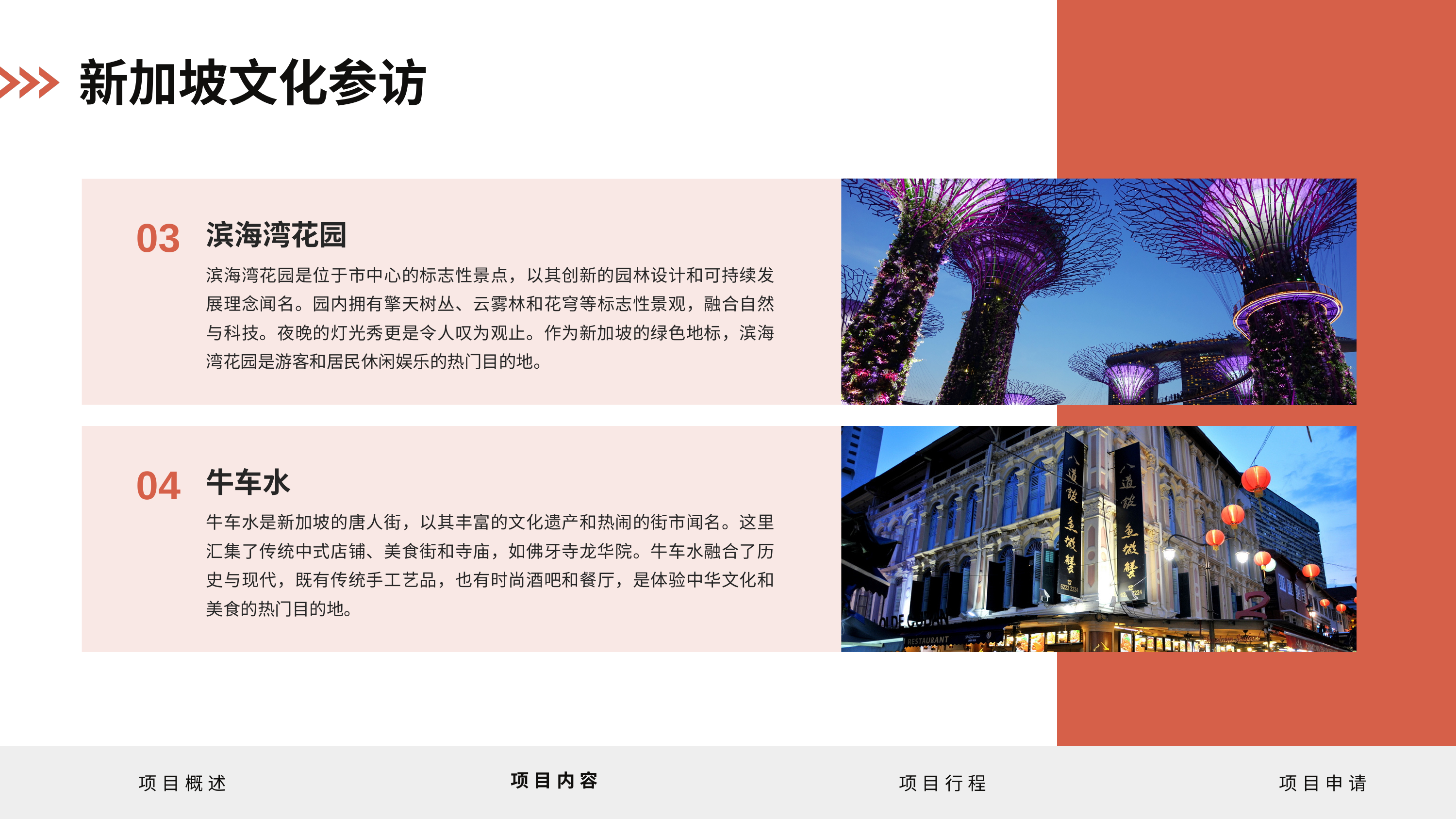

新加坡文化参访

滨海湾花园
03
滨海湾花园是位于市中心的标志性景点，以其创新的园林设计和可持续发展理念闻名。园内拥有擎天树丛、云雾林和花穹等标志性景观，融合自然与科技。夜晚的灯光秀更是令人叹为观止。作为新加坡的绿色地标，滨海湾花园是游客和居民休闲娱乐的热门目的地。

牛车水
04
牛车水是新加坡的唐人街，以其丰富的文化遗产和热闹的街市闻名。这里汇集了传统中式店铺、美食街和寺庙，如佛牙寺龙华院。牛车水融合了历史与现代，既有传统手工艺品，也有时尚酒吧和餐厅，是体验中华文化和美食的热门目的地。

项目内容
项目概述
项目行程
项目申请